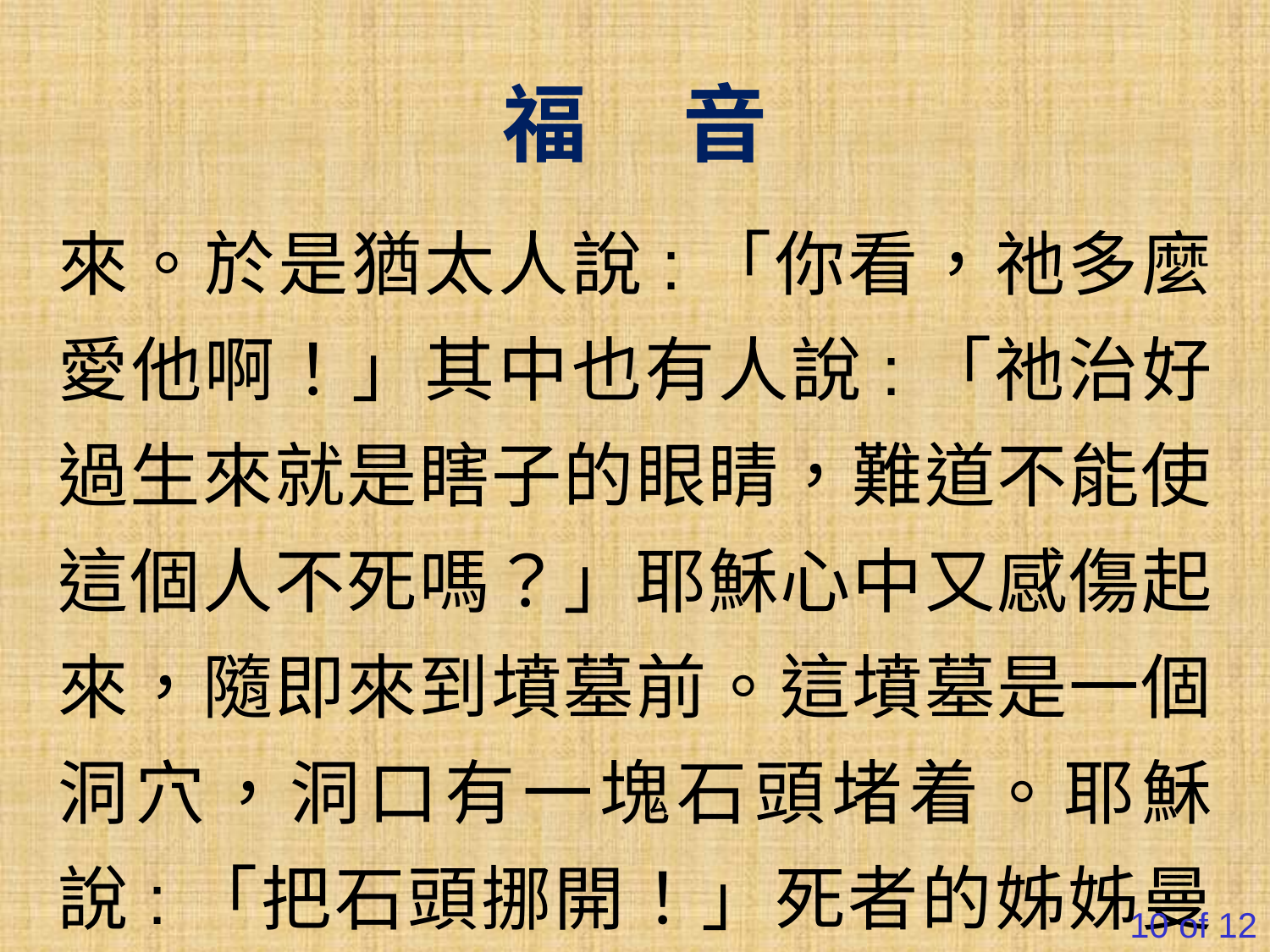

福     音

來。於是猶太人說:「你看，祂多麼愛他啊！」其中也有人說:「祂治好過生來就是瞎子的眼睛，難道不能使這個人不死嗎？」耶穌心中又感傷起來，隨即來到墳墓前。這墳墓是一個洞穴，洞口有一塊石頭堵着。耶穌說:「把石頭挪開！」死者的姊姊曼德說:「主啊！
10 of 12